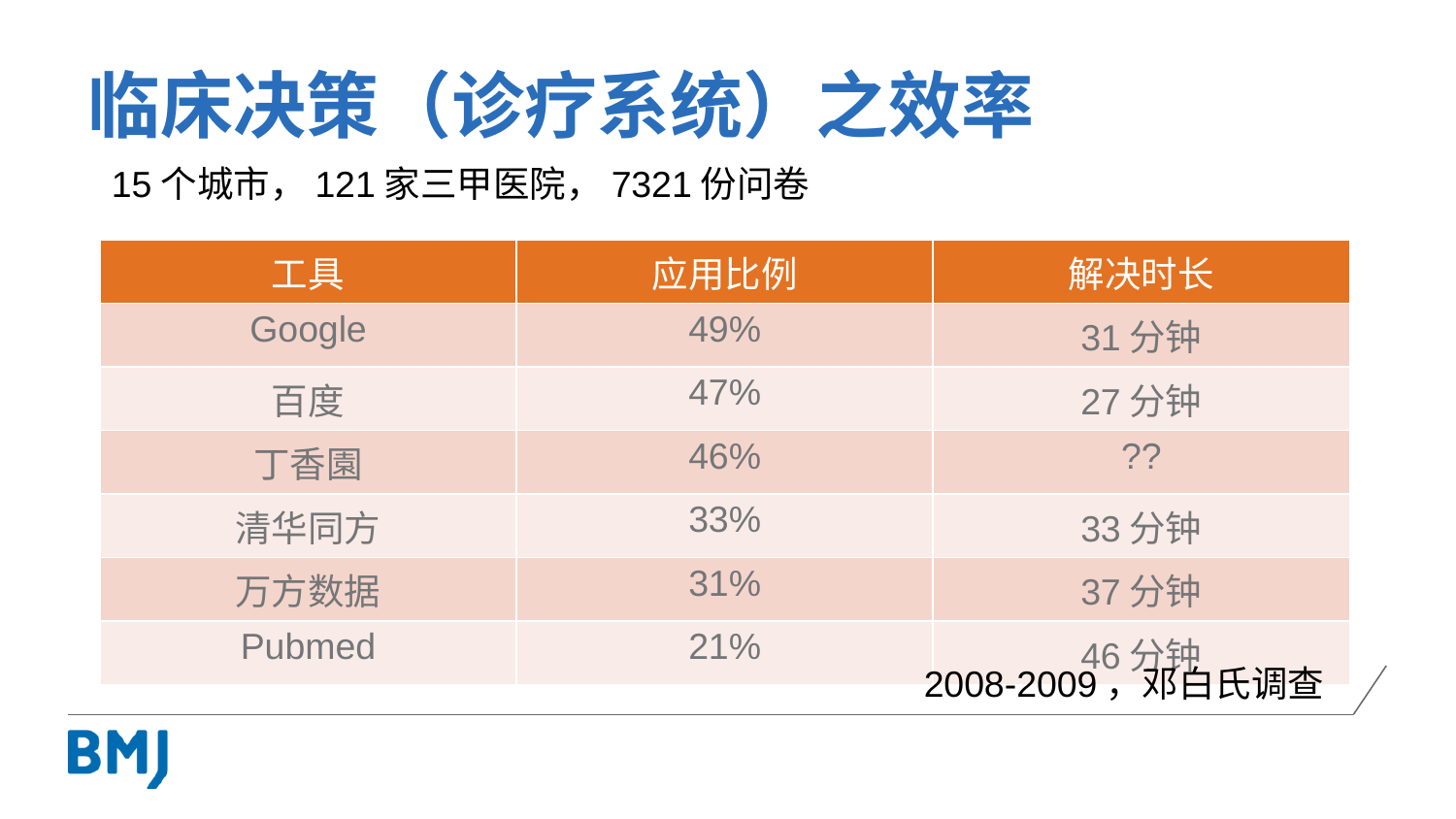

临床决策（诊疗系统）之效率
#
15个城市，121家三甲医院，7321份问卷

| 工具 | 应用比例 | 解决时长 |
| --- | --- | --- |
| Google | 49% | 31分钟 |
| 百度 | 47% | 27分钟 |
| 丁香園 | 46% | ?? |
| 清华同方 | 33% | 33分钟 |
| 万方数据 | 31% | 37分钟 |
| Pubmed | 21% | 46分钟 |
2008-2009，邓白氏调查